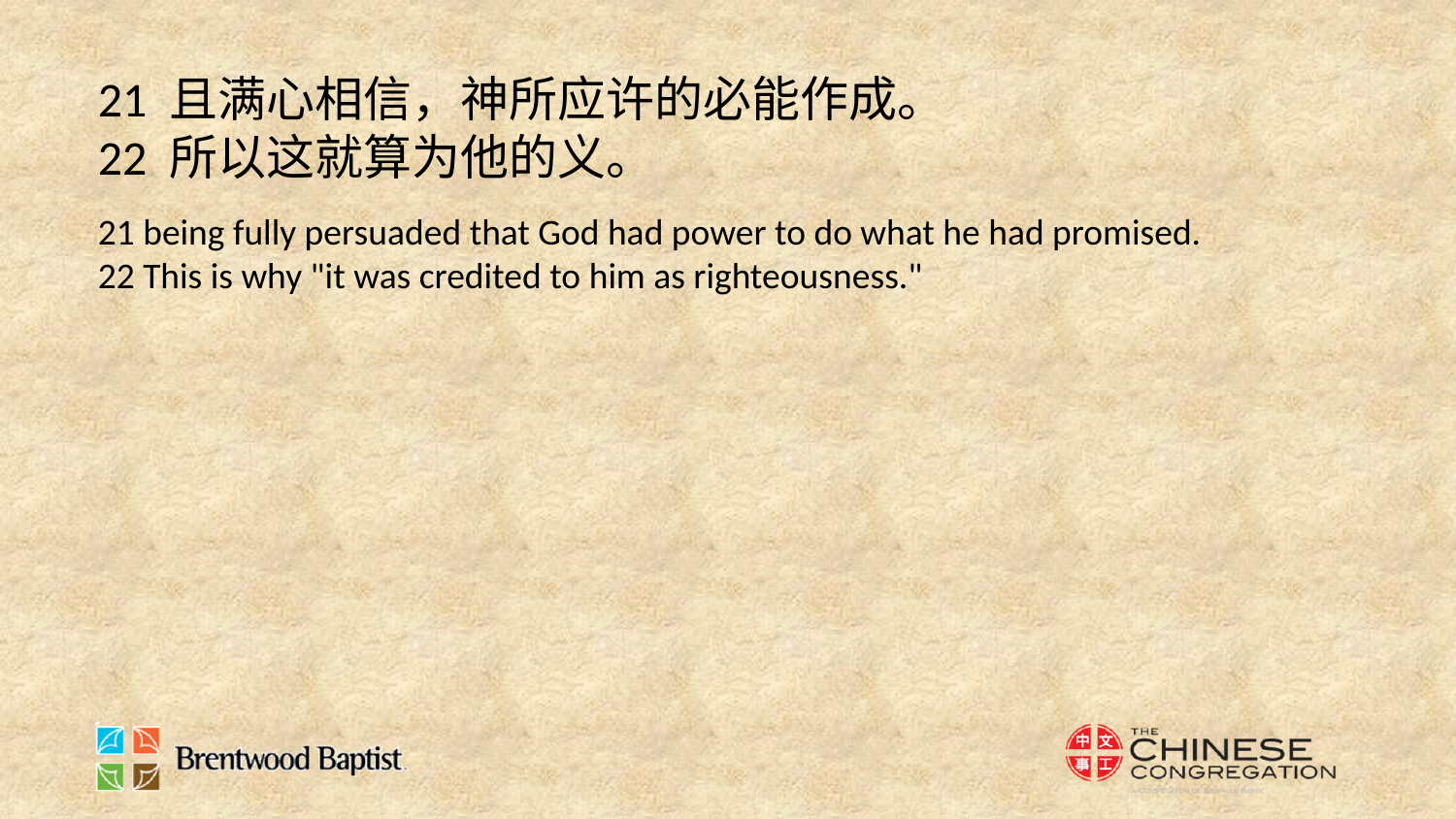

21 且满心相信，神所应许的必能作成。
22 所以这就算为他的义。

21 being fully persuaded that God had power to do what he had promised.
22 This is why "it was credited to him as righteousness."